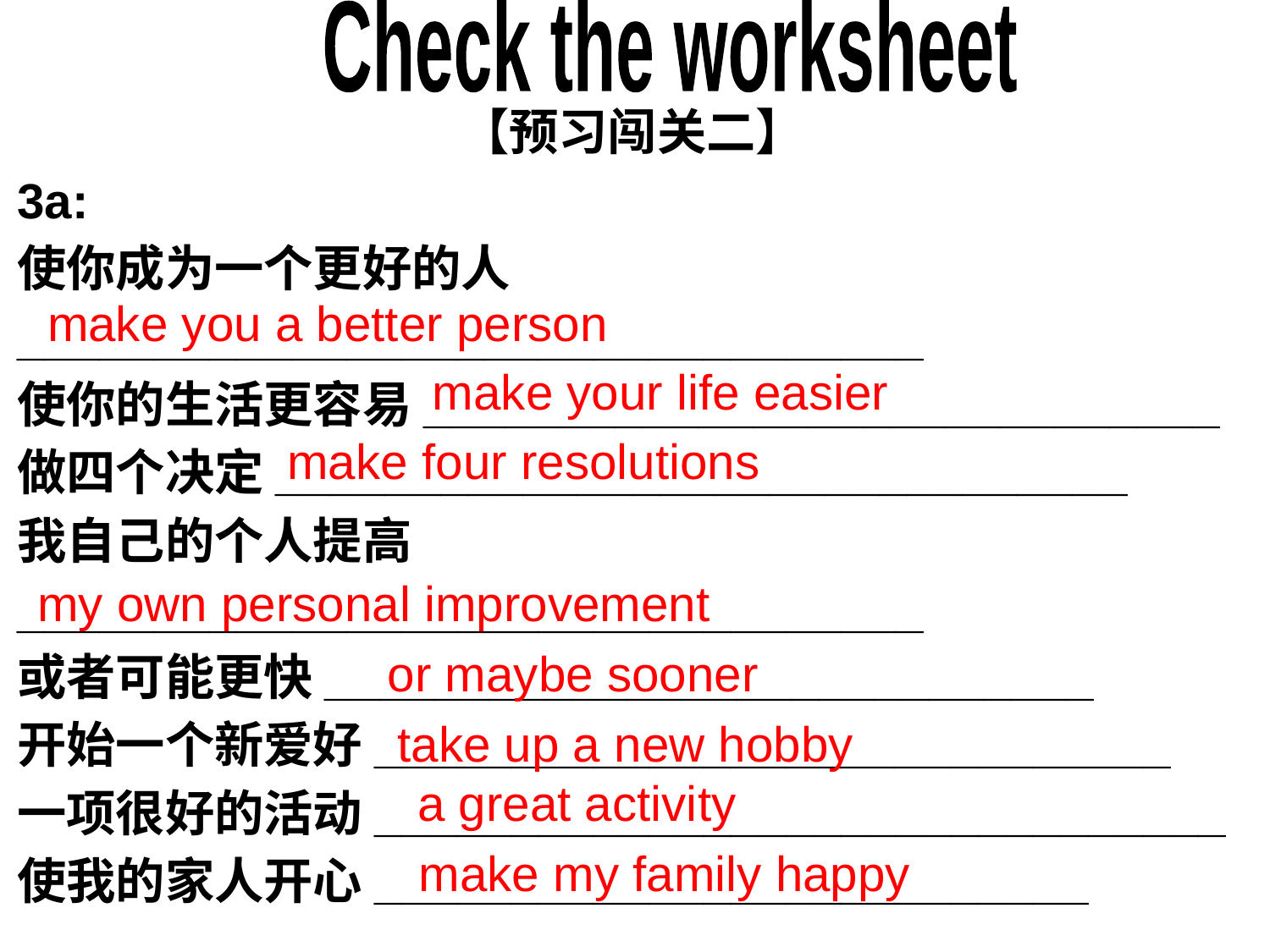

Check the worksheet
【预习闯关二】
3a:
使你成为一个更好的人_________________________________
使你的生活更容易_____________________________
做四个决定_______________________________
我自己的个人提高_________________________________
或者可能更快____________________________
开始一个新爱好_____________________________
一项很好的活动_______________________________
使我的家人开心__________________________

make you a better person
make your life easier
make four resolutions
my own personal improvement
or maybe sooner
take up a new hobby
a great activity
   make my family happy